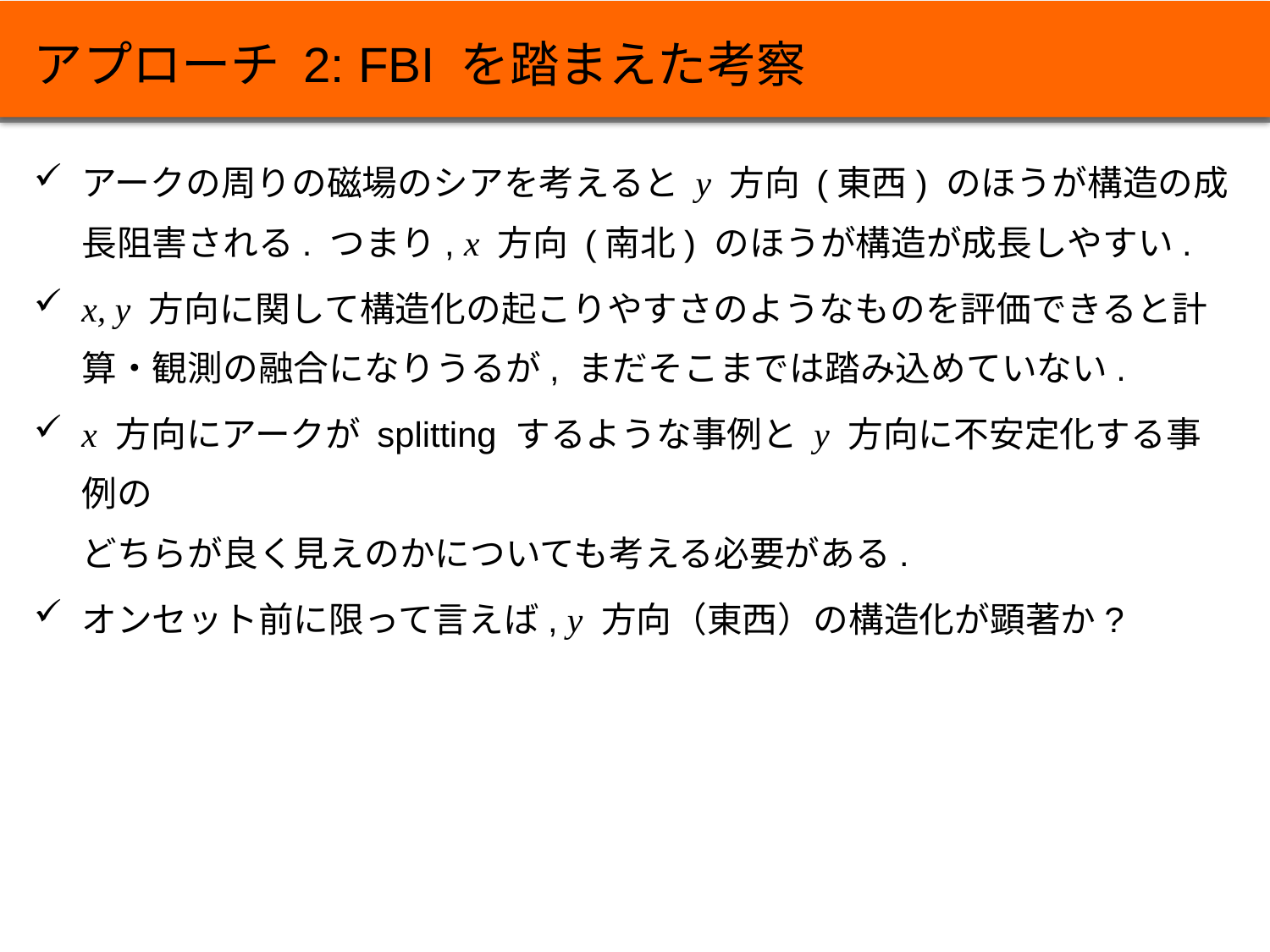

# アプローチ 2: FBI を踏まえた考察
アークの周りの磁場のシアを考えると y 方向 (東西) のほうが構造の成長阻害される. つまり, x 方向 (南北) のほうが構造が成長しやすい.
x, y 方向に関して構造化の起こりやすさのようなものを評価できると計算・観測の融合になりうるが, まだそこまでは踏み込めていない.
x 方向にアークが splitting するような事例と y 方向に不安定化する事例の
どちらが良く見えのかについても考える必要がある.
オンセット前に限って言えば, y 方向（東西）の構造化が顕著か?